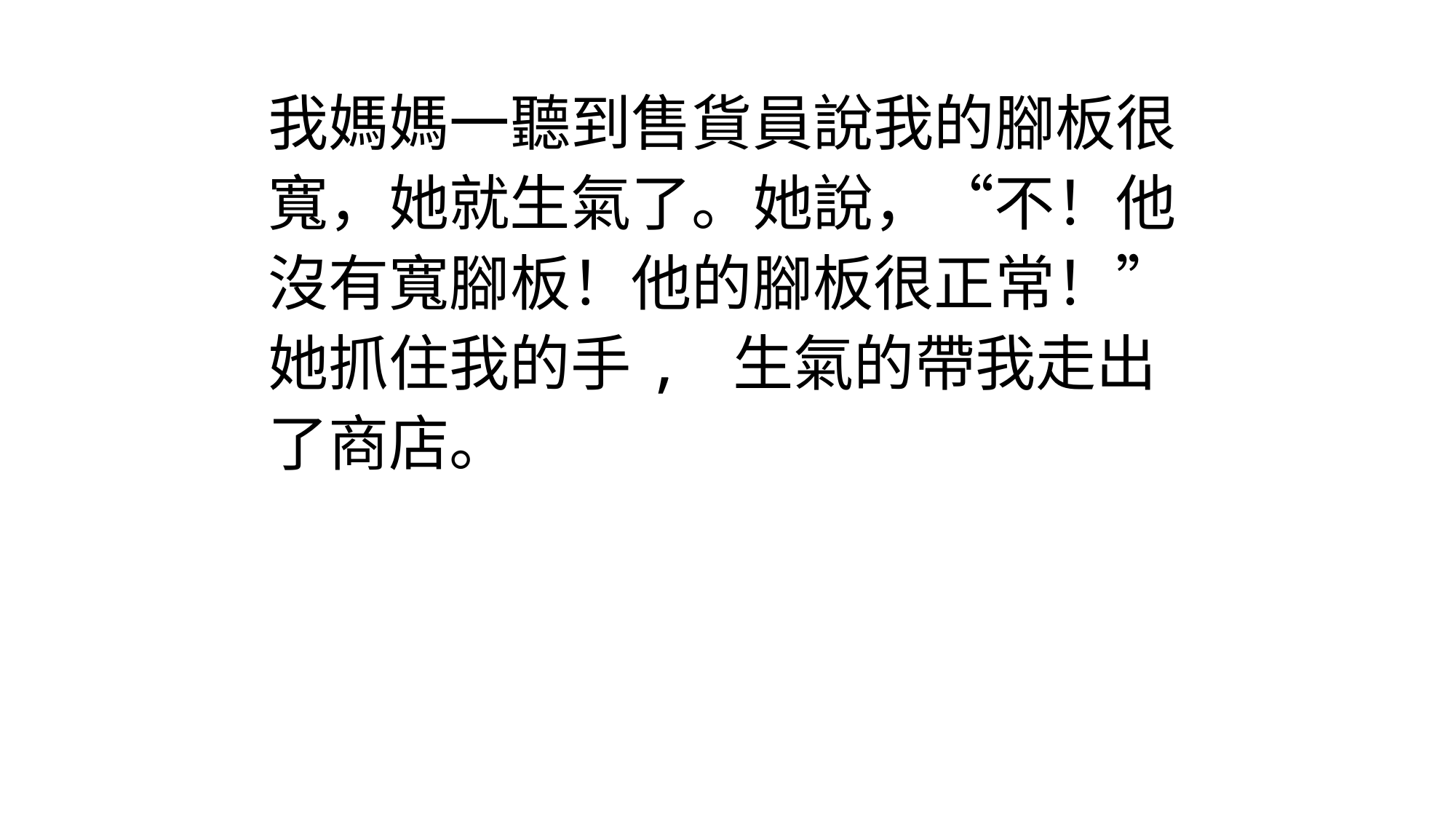

我媽媽一聽到售貨員說我的腳板很寬，她就生氣了。她說，“不！他沒有寬腳板！他的腳板很正常！”她抓住我的手, 生氣的帶我走出了商店。